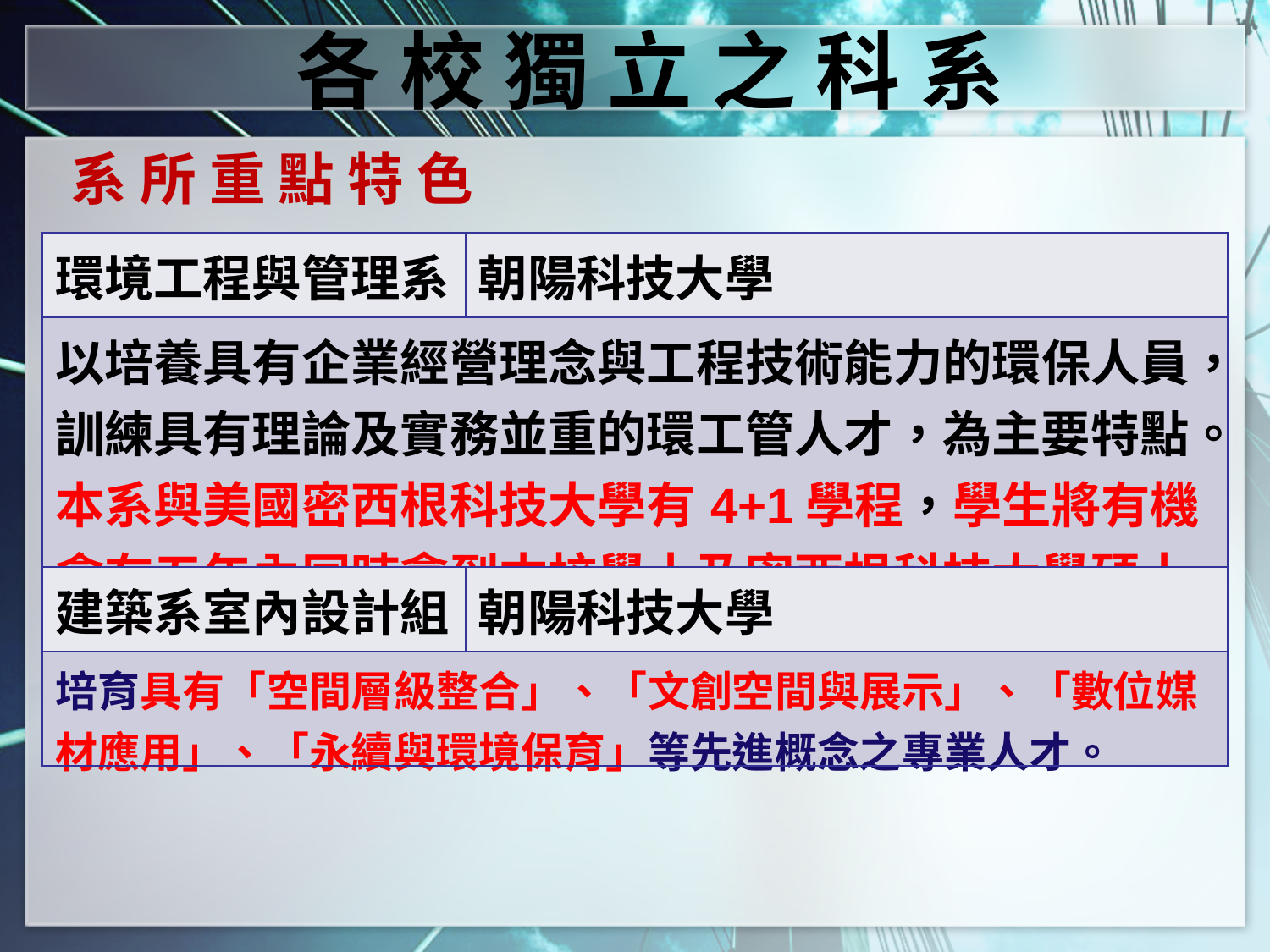

各 校 獨 立 之 科 系
系 所 重 點 特 色
| 環境工程與管理系 | 朝陽科技大學 |
| --- | --- |
| 以培養具有企業經營理念與工程技術能力的環保人員，訓練具有理論及實務並重的環工管人才，為主要特點。 本系與美國密西根科技大學有4+1學程，學生將有機會在五年內同時拿到本校學士及密西根科技大學碩士。 |  |
| 建築系室內設計組 | 朝陽科技大學 |
| 培育具有「空間層級整合」、「文創空間與展示」、「數位媒材應用」、「永續與環境保育」等先進概念之專業人才。 |  |